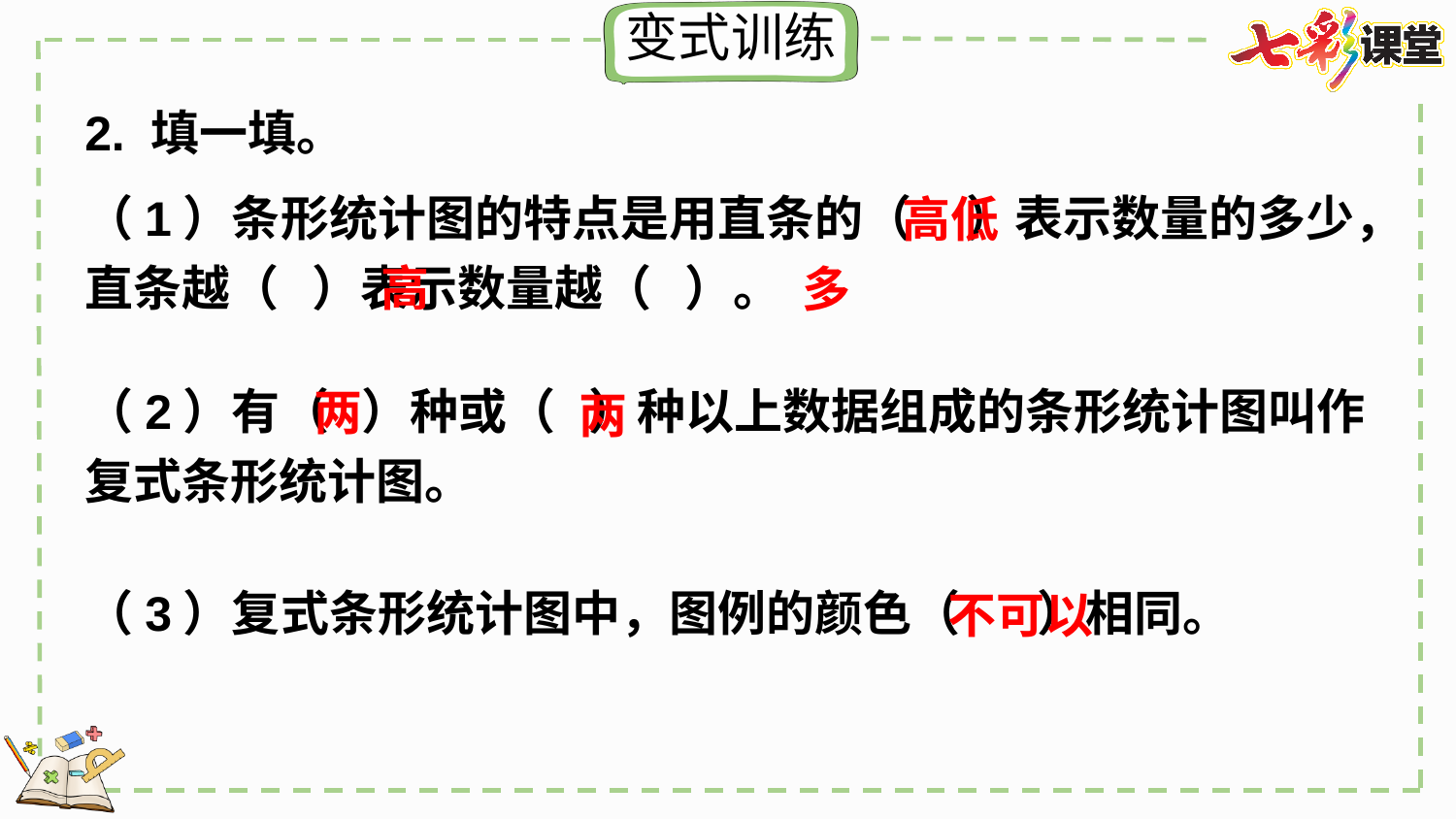

2. 填一填。
（1）条形统计图的特点是用直条的（     ）表示数量的多少，直条越（   ）表示数量越（   ）。
高低
高
多
（2）有（   ）种或（   ）种以上数据组成的条形统计图叫作复式条形统计图。
两
两
（3）复式条形统计图中，图例的颜色（       ）相同。
不可以